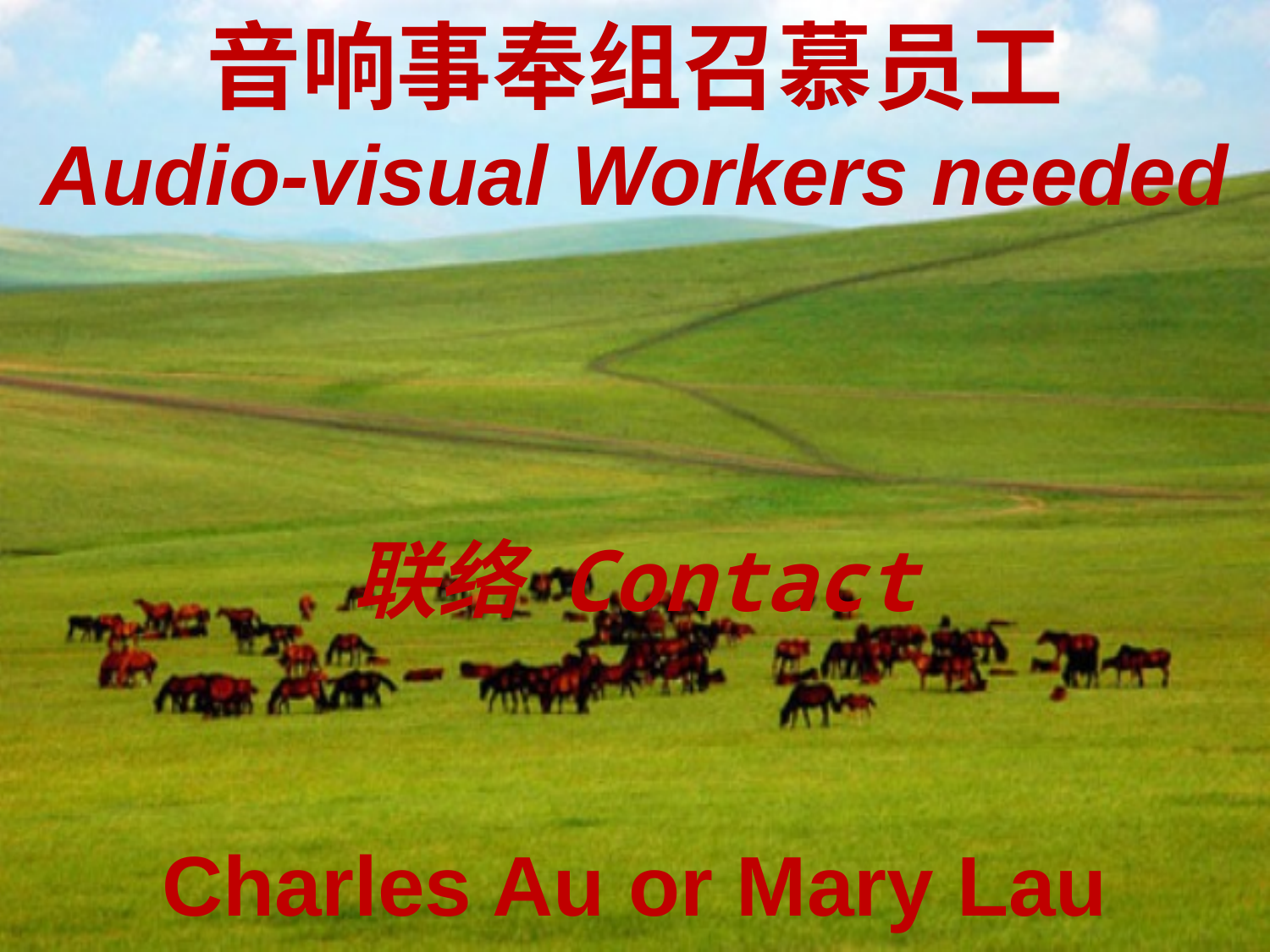

音响事奉组召慕员工
Audio-visual Workers needed

联络 ﻿Contact

Charles Au or Mary Lau